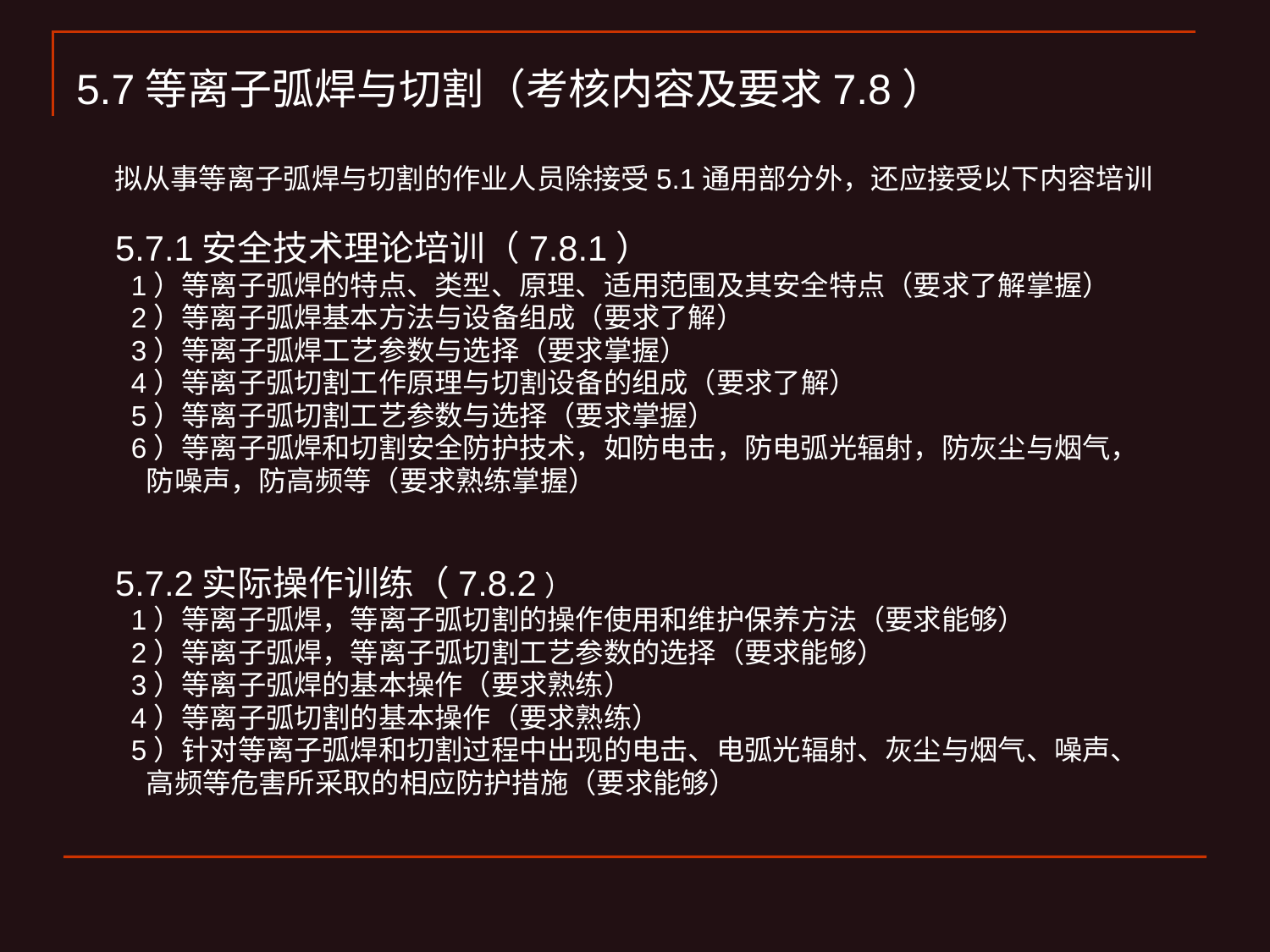

5.7等离子弧焊与切割（考核内容及要求7.8）

     拟从事等离子弧焊与切割的作业人员除接受5.1通用部分外，还应接受以下内容培训

     5.7.1安全技术理论培训（7.8.1）
       1）等离子弧焊的特点、类型、原理、适用范围及其安全特点（要求了解掌握）
       2）等离子弧焊基本方法与设备组成（要求了解）
       3）等离子弧焊工艺参数与选择（要求掌握）
       4）等离子弧切割工作原理与切割设备的组成（要求了解）
       5）等离子弧切割工艺参数与选择（要求掌握）
       6）等离子弧焊和切割安全防护技术，如防电击，防电弧光辐射，防灰尘与烟气，
          防噪声，防高频等（要求熟练掌握）

     5.7.2实际操作训练（7.8.2）
       1）等离子弧焊，等离子弧切割的操作使用和维护保养方法（要求能够）
       2）等离子弧焊，等离子弧切割工艺参数的选择（要求能够）
       3）等离子弧焊的基本操作（要求熟练）
       4）等离子弧切割的基本操作（要求熟练）
       5）针对等离子弧焊和切割过程中出现的电击、电弧光辐射、灰尘与烟气、噪声、
          高频等危害所采取的相应防护措施（要求能够）